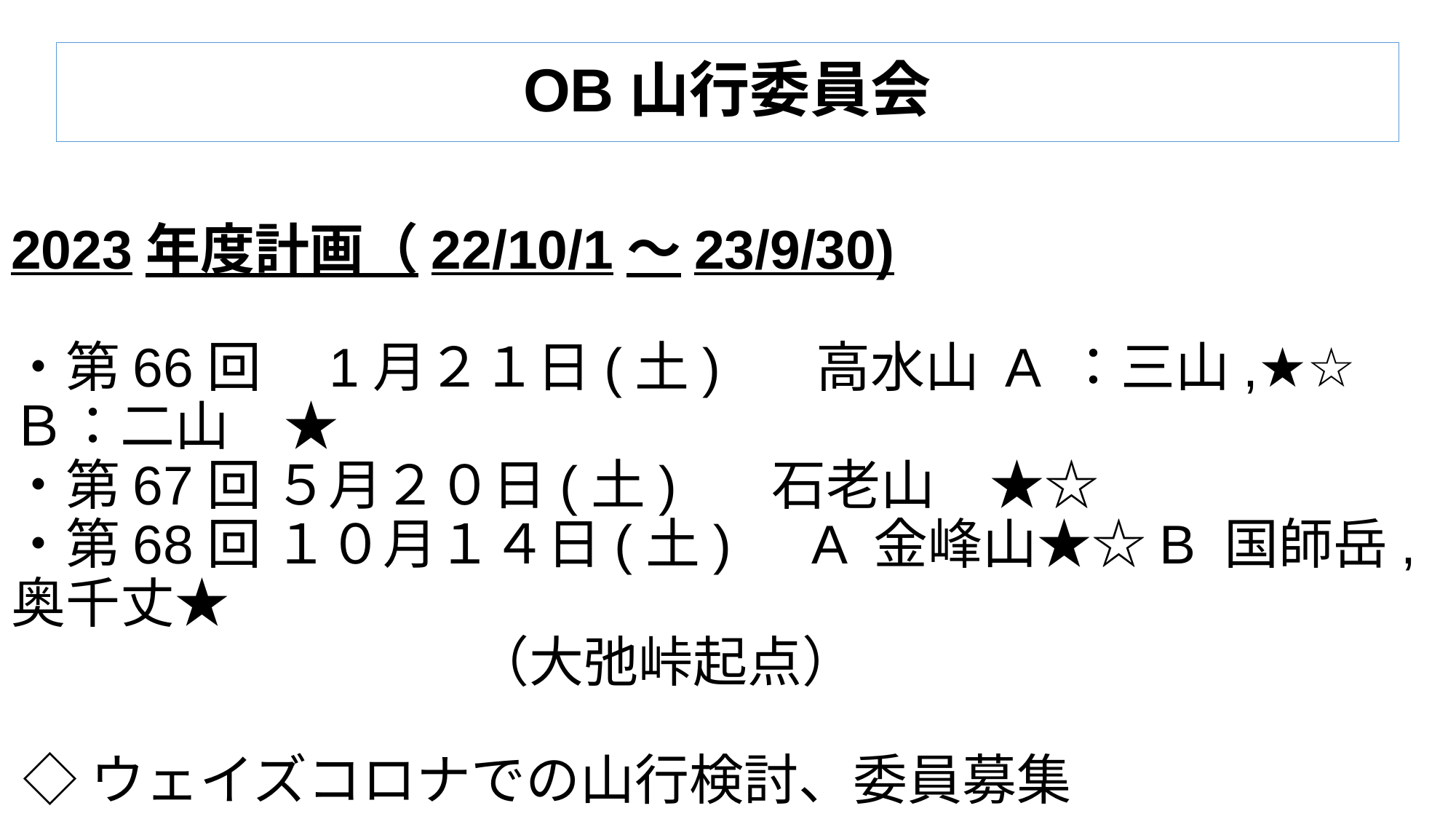

# OB山行委員会

2023年度計画（22/10/1～23/9/30)

・第66回　1月２１日(土) 　 高水山 A ：三山,★☆ Ｂ：二山　★
・第67回 ５月２０日(土) 　 石老山　★☆
・第68回 １０月１４日(土)　A 金峰山★☆B 国師岳,奥千丈★
                                     （大弛峠起点）

 ◇ウェイズコロナでの山行検討、委員募集